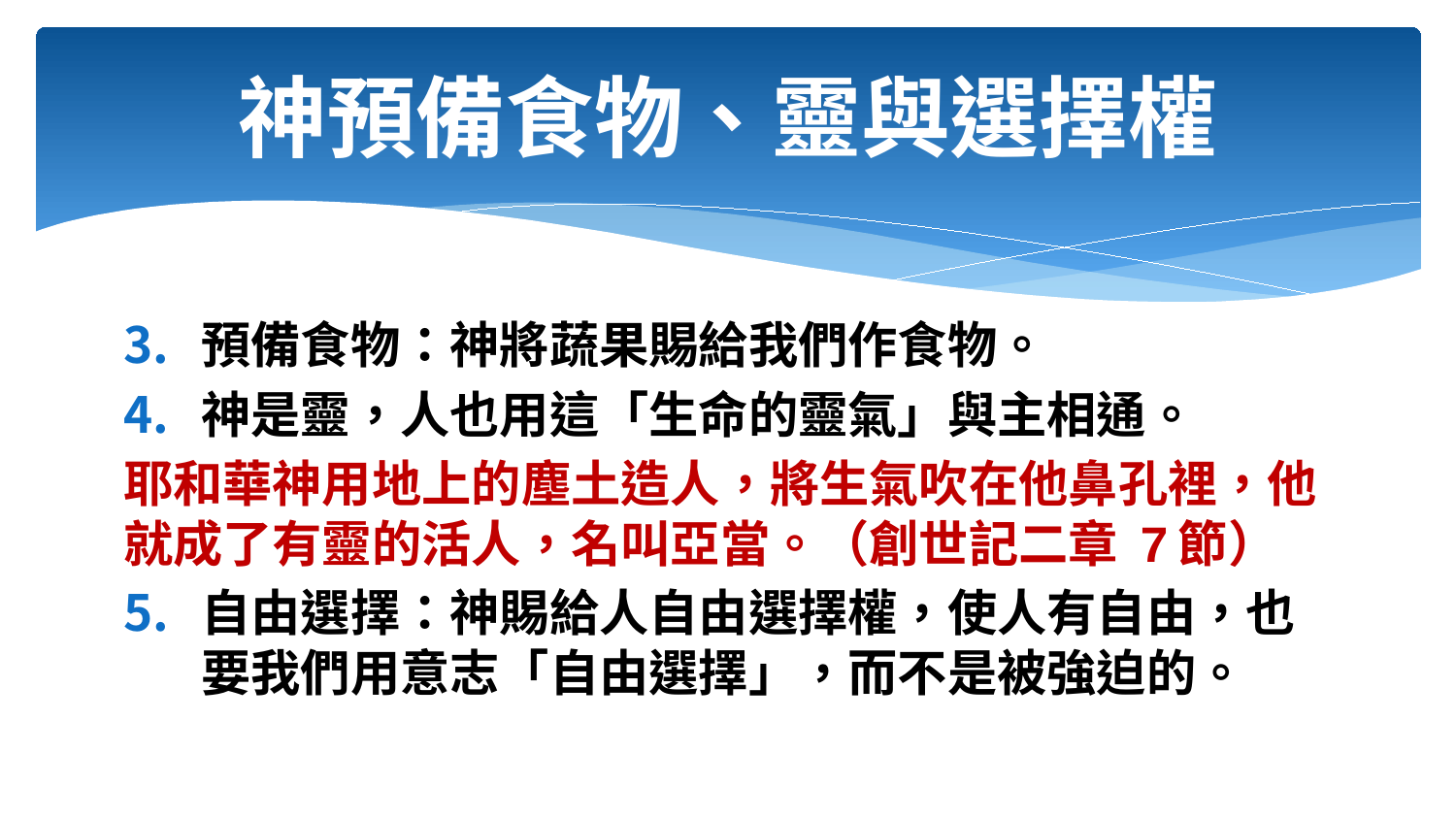

# 神預備食物、靈與選擇權
預備食物：神將蔬果賜給我們作食物。
神是靈，人也用這「生命的靈氣」與主相通。
耶和華神用地上的塵土造人，將生氣吹在他鼻孔裡，他就成了有靈的活人，名叫亞當。（創世記二章 7節）
自由選擇：神賜給人自由選擇權，使人有自由，也要我們用意志「自由選擇」，而不是被強迫的。